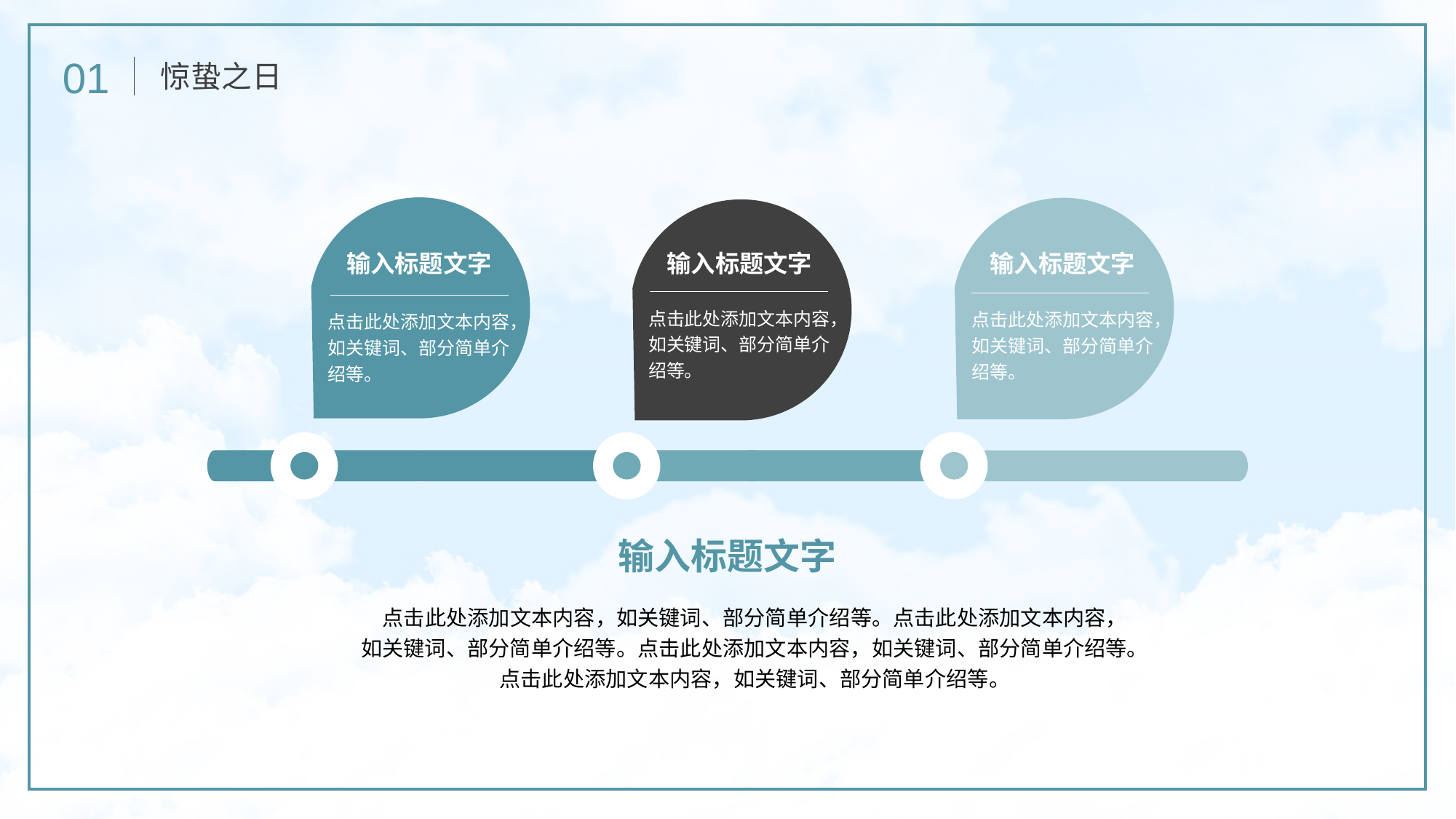

01
惊蛰之日

输入标题文字
点击此处添加文本内容，如关键词、部分简单介绍等。

输入标题文字
点击此处添加文本内容，如关键词、部分简单介绍等。

输入标题文字
点击此处添加文本内容，如关键词、部分简单介绍等。

输入标题文字
点击此处添加文本内容，如关键词、部分简单介绍等。点击此处添加文本内容，
如关键词、部分简单介绍等。点击此处添加文本内容，如关键词、部分简单介绍等。
点击此处添加文本内容，如关键词、部分简单介绍等。